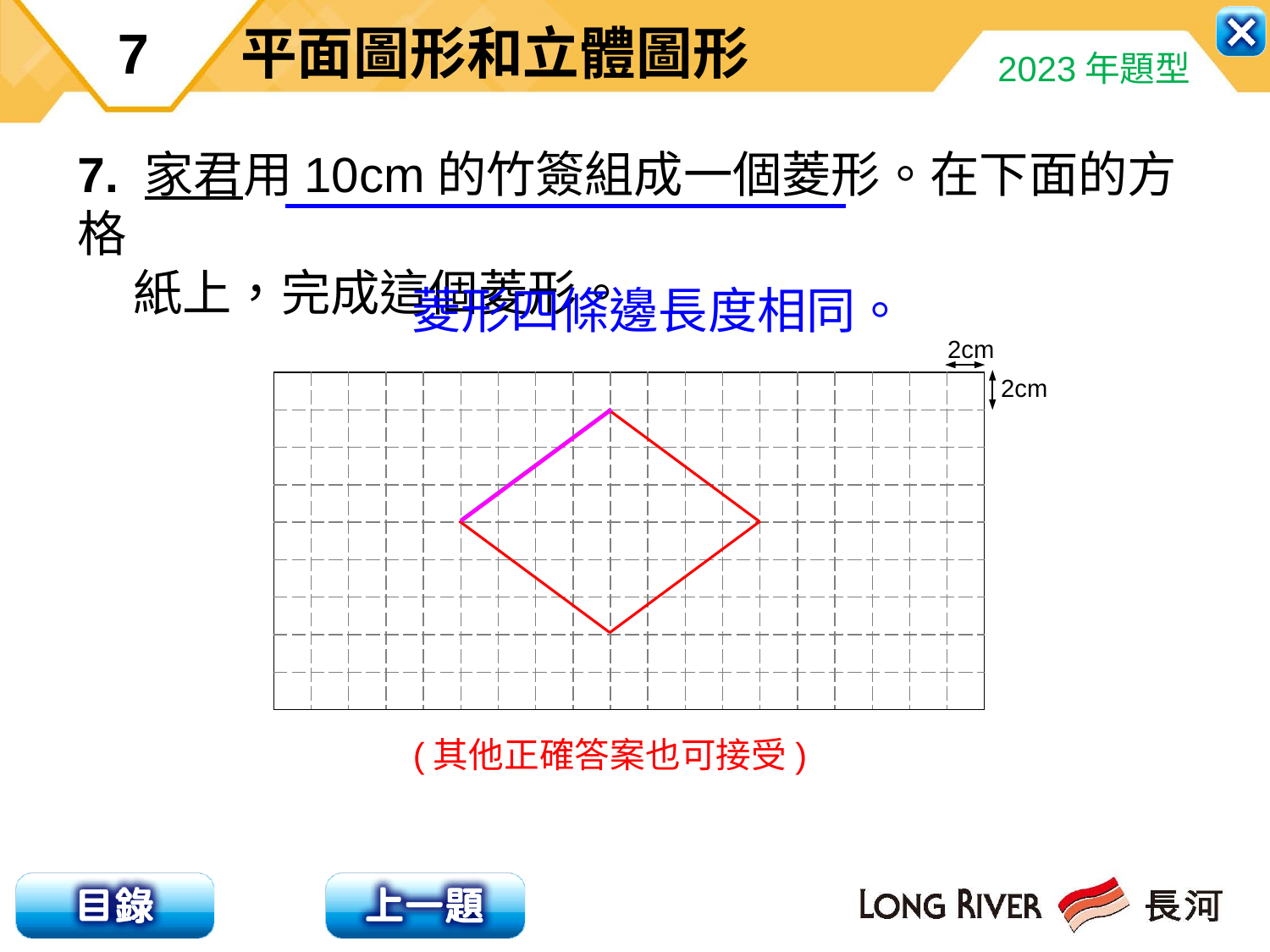

2023年題型
7. 家君用10cm的竹簽組成一個菱形。在下面的方格
    紙上，完成這個菱形。
菱形四條邊長度相同。
2cm
2cm
|  |  |  |  |  |  |  |  |  |  |  |  |  |  |  |  |  |  |  |
| --- | --- | --- | --- | --- | --- | --- | --- | --- | --- | --- | --- | --- | --- | --- | --- | --- | --- | --- |
|  |  |  |  |  |  |  |  |  |  |  |  |  |  |  |  |  |  |  |
|  |  |  |  |  |  |  |  |  |  |  |  |  |  |  |  |  |  |  |
|  |  |  |  |  |  |  |  |  |  |  |  |  |  |  |  |  |  |  |
|  |  |  |  |  |  |  |  |  |  |  |  |  |  |  |  |  |  |  |
|  |  |  |  |  |  |  |  |  |  |  |  |  |  |  |  |  |  |  |
|  |  |  |  |  |  |  |  |  |  |  |  |  |  |  |  |  |  |  |
|  |  |  |  |  |  |  |  |  |  |  |  |  |  |  |  |  |  |  |
|  |  |  |  |  |  |  |  |  |  |  |  |  |  |  |  |  |  |  |

(其他正確答案也可接受)